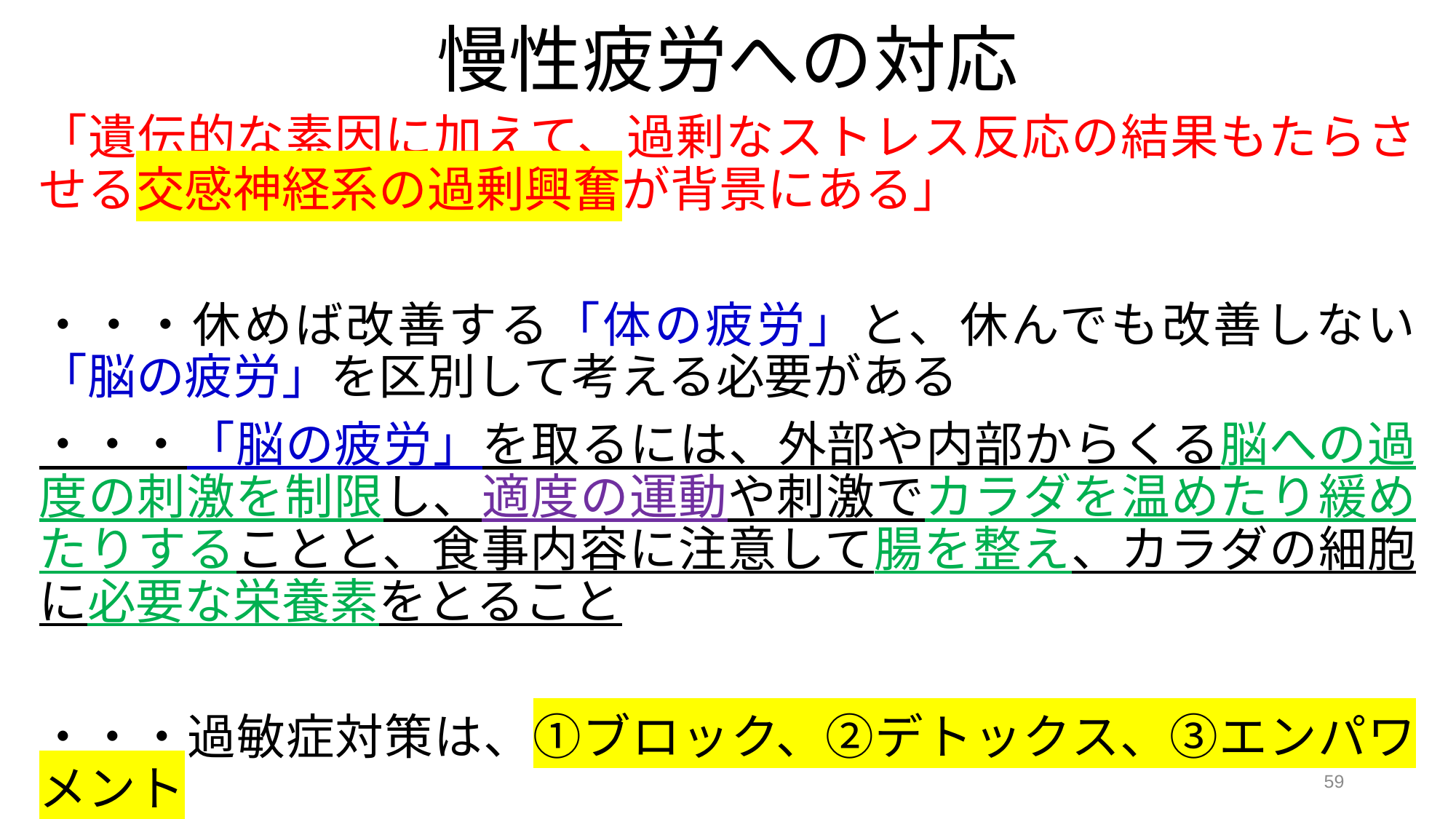

# 慢性疲労への対応
「遺伝的な素因に加えて、過剰なストレス反応の結果もたらさせる交感神経系の過剰興奮が背景にある」

・・・休めば改善する「体の疲労」と、休んでも改善しない「脳の疲労」を区別して考える必要がある
・・・「脳の疲労」を取るには、外部や内部からくる脳への過度の刺激を制限し、適度の運動や刺激でカラダを温めたり緩めたりすることと、食事内容に注意して腸を整え、カラダの細胞に必要な栄養素をとること

・・・過敏症対策は、①ブロック、②デトックス、③エンパワメント

59